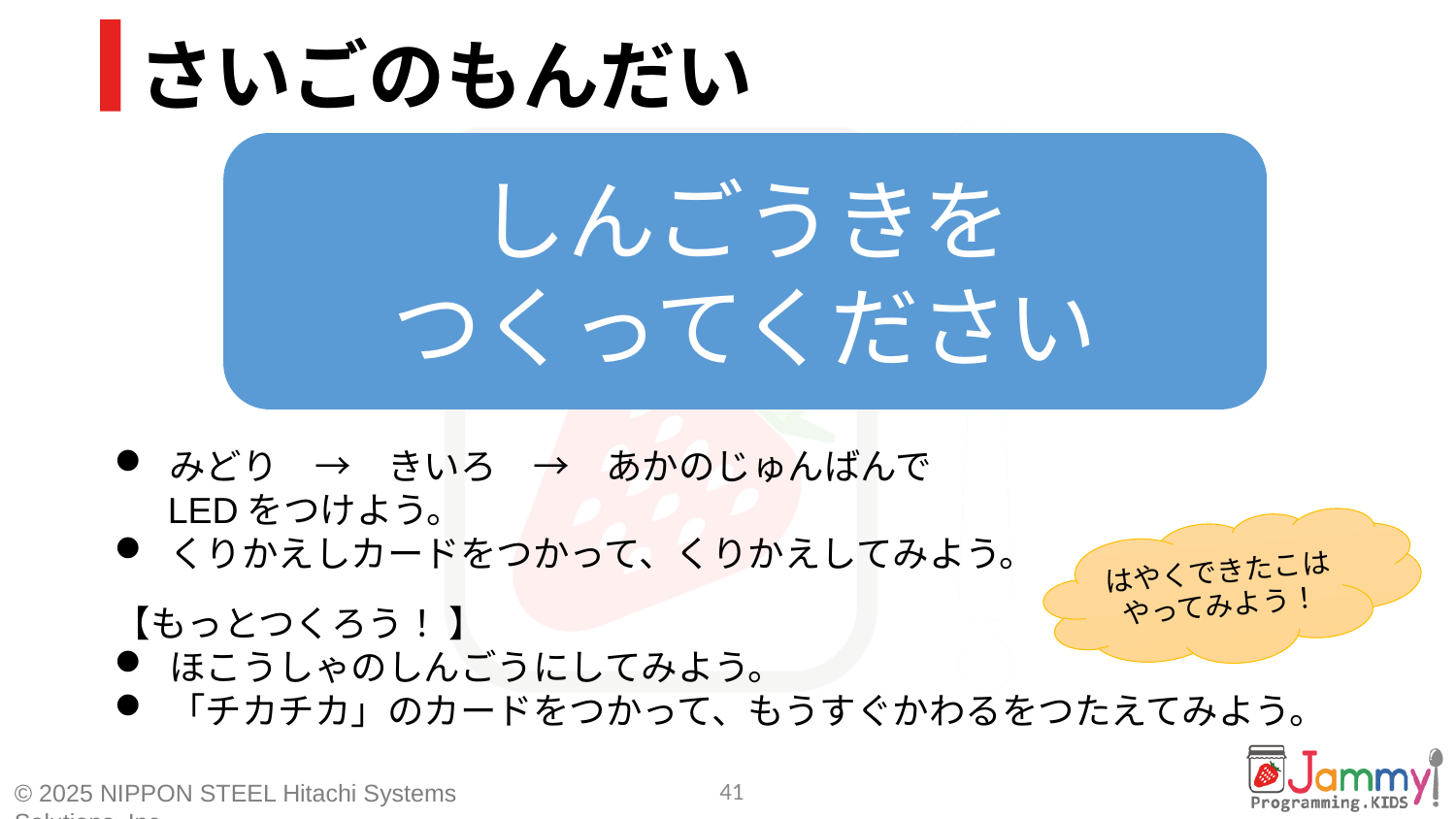

# さいごのもんだい
しんごうきを
つくってください
みどり　→　きいろ　→　あかのじゅんばんで
　 LEDをつけよう。
くりかえしカードをつかって、くりかえしてみよう。

【もっとつくろう！ 】
ほこうしゃのしんごうにしてみよう。
「チカチカ」のカードをつかって、もうすぐかわるをつたえてみよう。
はやくできたこはやってみよう！
41